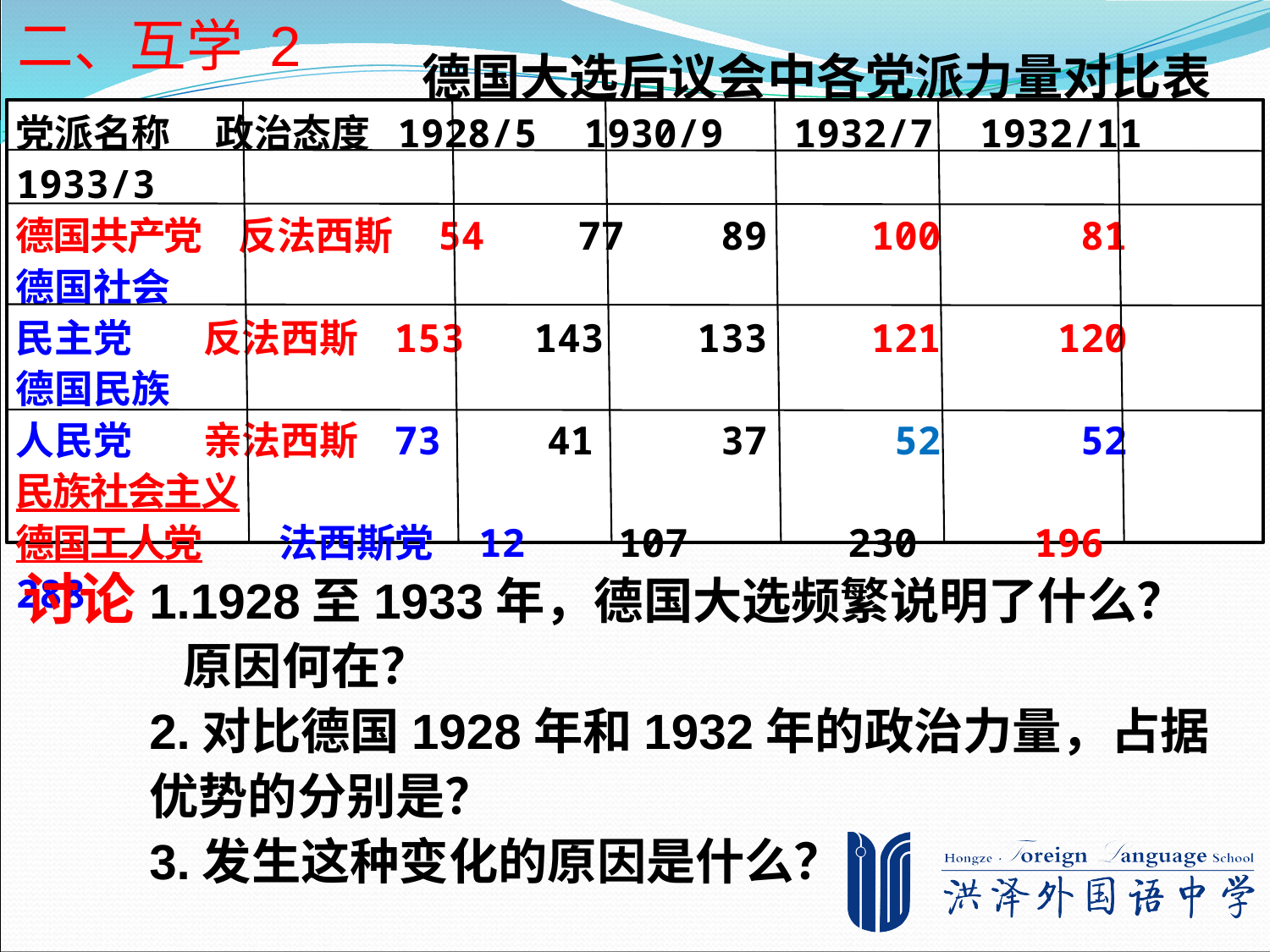

二、互学 2
德国大选后议会中各党派力量对比表
党派名称     政治态度  1928/5  1930/9   1932/7  1932/11  1933/3
德国共产党    反法西斯    54    77	   89	    100      81
德国社会
民主党        反法西斯   153   143	  133	    121     120
德国民族
人民党        亲法西斯   73	 41	   37	     52      52
民族社会主义
德国工人党	 法西斯党    12    107	   230     196     288

讨论
1.1928至1933年，德国大选频繁说明了什么？
  原因何在？
2.对比德国1928年和1932年的政治力量，占据优势的分别是？
3.发生这种变化的原因是什么？